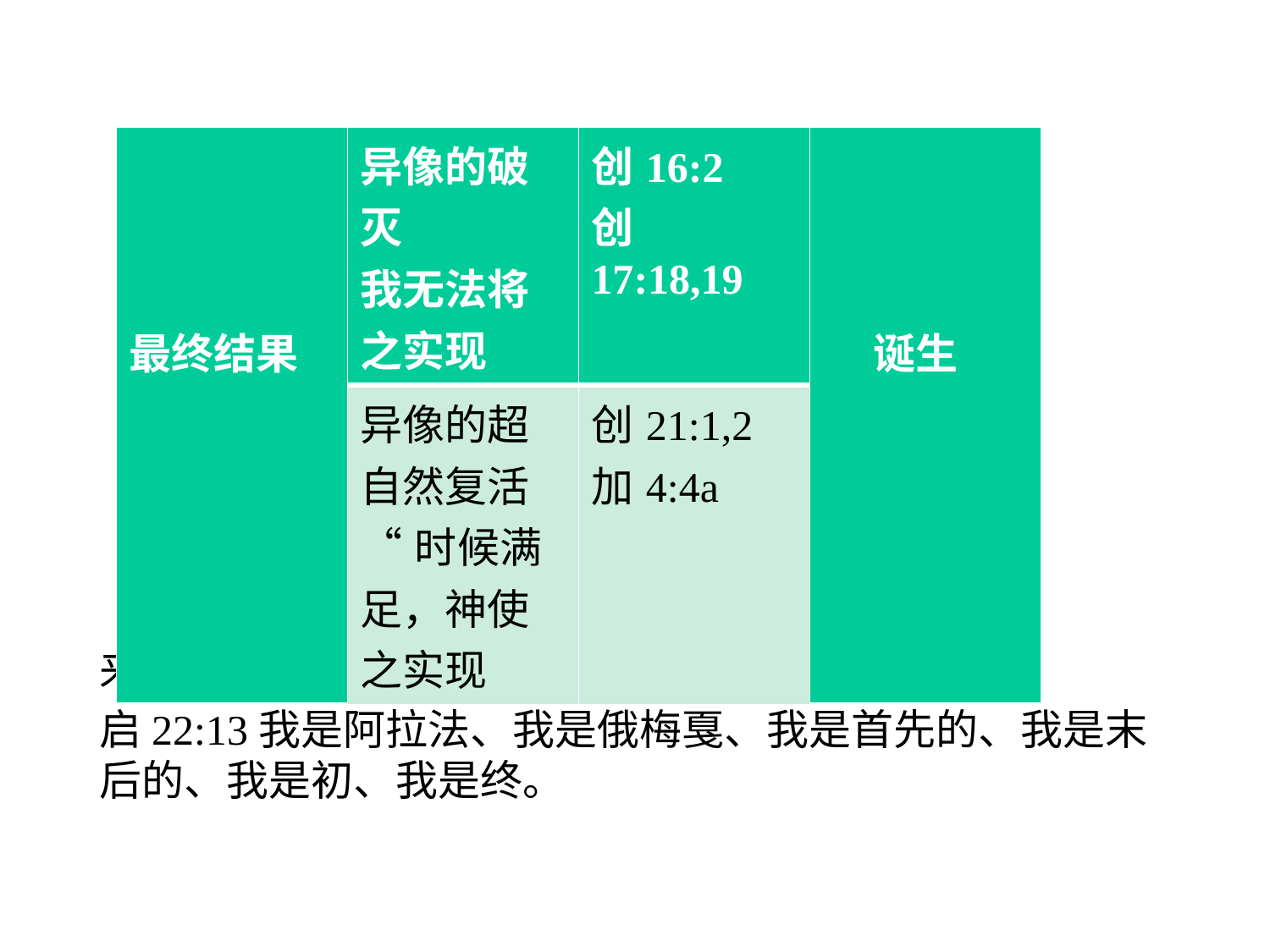

#
| 最终结果 | 异像的破灭 我无法将之实现 | 创16:2 创17:18,19 | 诞生 |
| --- | --- | --- | --- |
|  | 异像的超自然复活 “时候满足，神使之实现 | 创21:1,2 加4:4a |  |
来12:2	仰望为我们信心创始成终的耶稣．
启22:13我是阿拉法、我是俄梅戛、我是首先的、我是末后的、我是初、我是终。